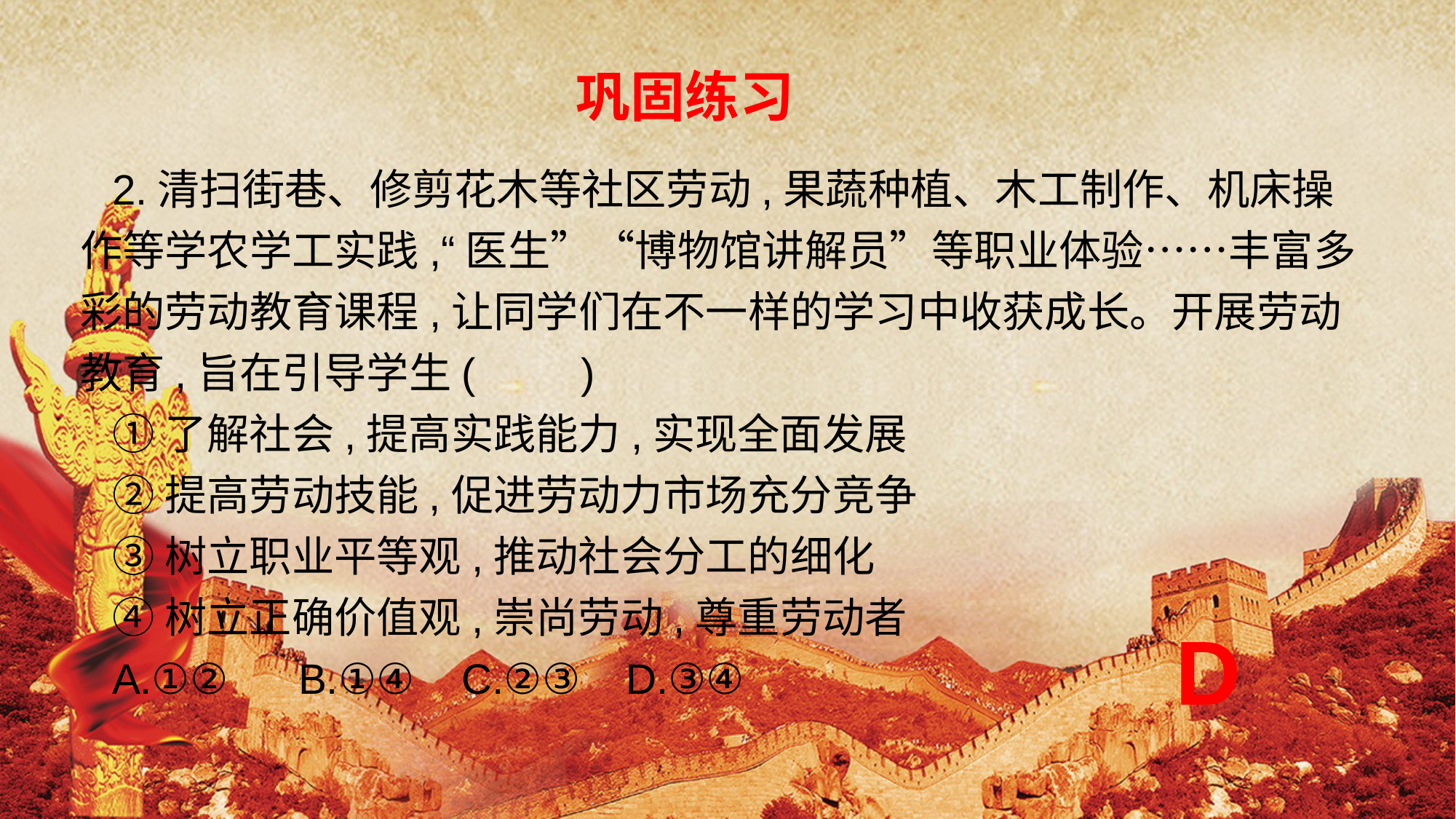

巩固练习
2.清扫街巷、修剪花木等社区劳动,果蔬种植、木工制作、机床操作等学农学工实践,“医生”“博物馆讲解员”等职业体验……丰富多彩的劳动教育课程,让同学们在不一样的学习中收获成长。开展劳动教育,旨在引导学生(　　)
①了解社会,提高实践能力,实现全面发展
②提高劳动技能,促进劳动力市场充分竞争
③树立职业平等观,推动社会分工的细化
④树立正确价值观,崇尚劳动,尊重劳动者
A.①②	B.①④    C.②③	D.③④
D